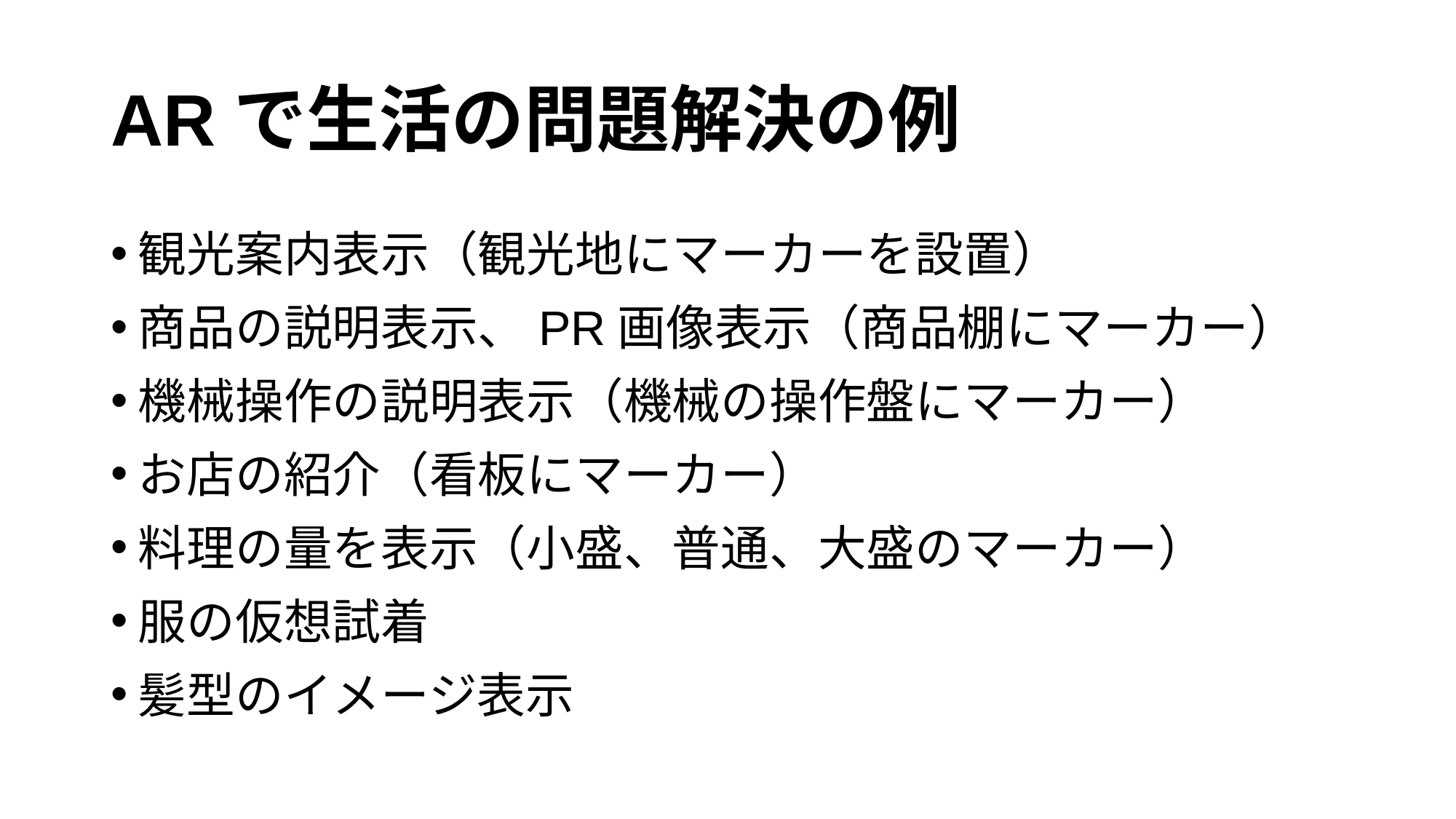

# ARで生活の問題解決の例
観光案内表示（観光地にマーカーを設置）
商品の説明表示、PR画像表示（商品棚にマーカー）
機械操作の説明表示（機械の操作盤にマーカー）
お店の紹介（看板にマーカー）
料理の量を表示（小盛、普通、大盛のマーカー）
服の仮想試着
髪型のイメージ表示